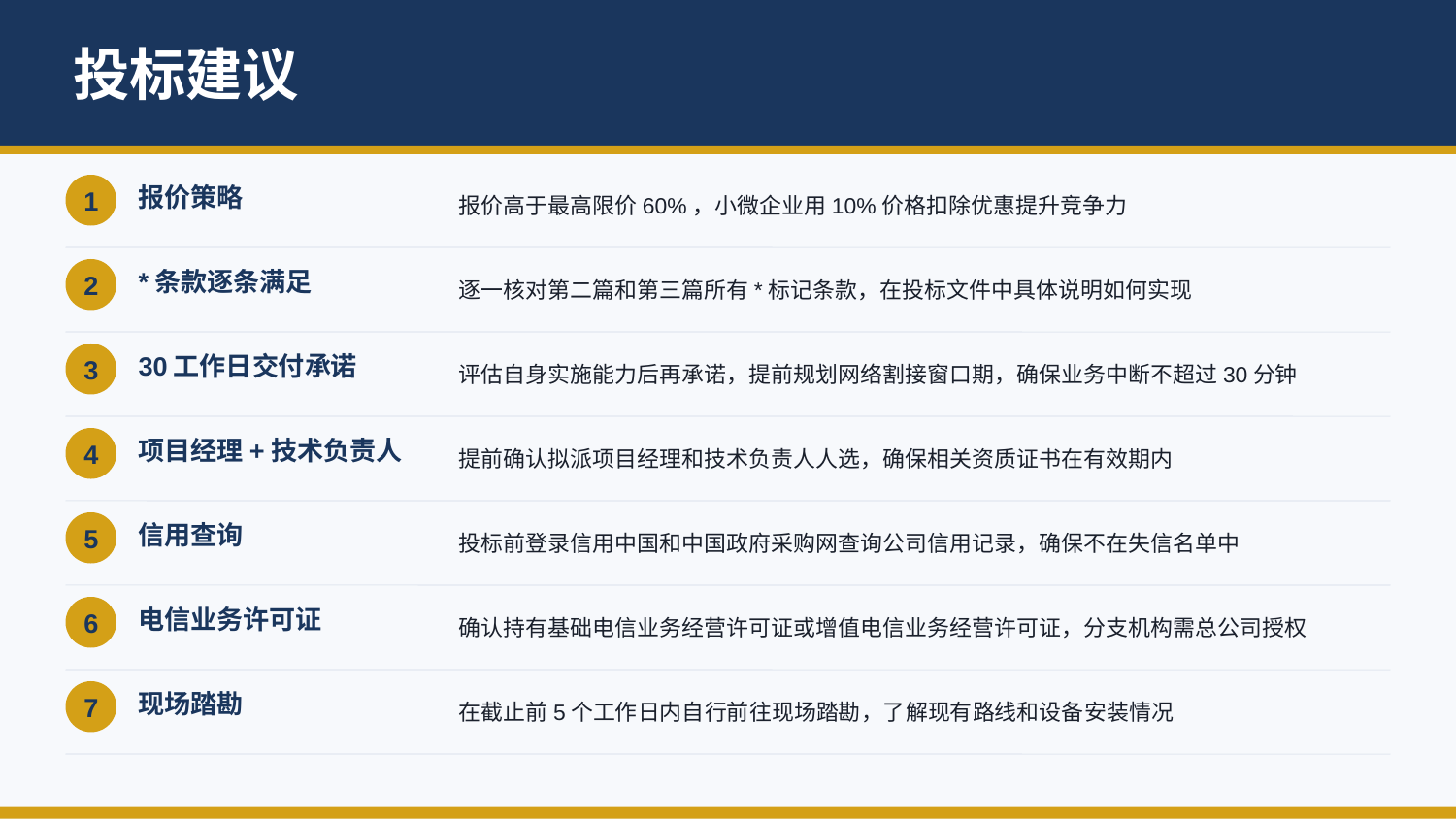

投标建议

报价策略
报价高于最高限价60%，小微企业用10%价格扣除优惠提升竞争力

1

*条款逐条满足
逐一核对第二篇和第三篇所有*标记条款，在投标文件中具体说明如何实现

2

30工作日交付承诺
评估自身实施能力后再承诺，提前规划网络割接窗口期，确保业务中断不超过30分钟

3

项目经理+技术负责人
提前确认拟派项目经理和技术负责人人选，确保相关资质证书在有效期内

4

信用查询
投标前登录信用中国和中国政府采购网查询公司信用记录，确保不在失信名单中

5

电信业务许可证
确认持有基础电信业务经营许可证或增值电信业务经营许可证，分支机构需总公司授权

6

现场踏勘
在截止前5个工作日内自行前往现场踏勘，了解现有路线和设备安装情况

7